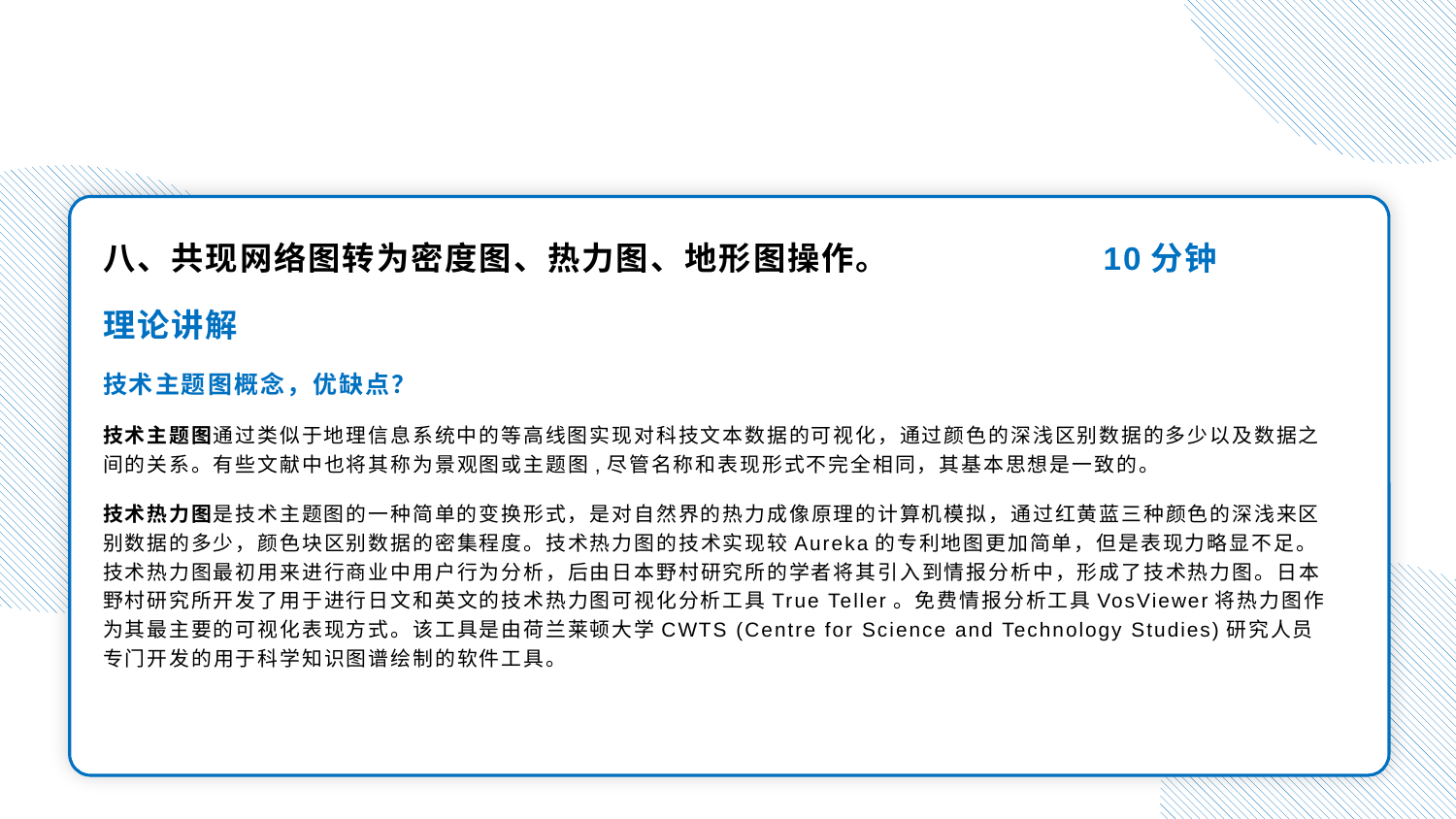

八、共现网络图转为密度图、热力图、地形图操作。                      10分钟
理论讲解
技术主题图概念，优缺点？
技术主题图通过类似于地理信息系统中的等高线图实现对科技文本数据的可视化，通过颜色的深浅区别数据的多少以及数据之间的关系。有些文献中也将其称为景观图或主题图,尽管名称和表现形式不完全相同，其基本思想是一致的。
技术热力图是技术主题图的一种简单的变换形式，是对自然界的热力成像原理的计算机模拟，通过红黄蓝三种颜色的深浅来区别数据的多少，颜色块区别数据的密集程度。技术热力图的技术实现较Aureka的专利地图更加简单，但是表现力略显不足。技术热力图最初用来进行商业中用户行为分析，后由日本野村研究所的学者将其引入到情报分析中，形成了技术热力图。日本野村研究所开发了用于进行日文和英文的技术热力图可视化分析工具True Teller。免费情报分析工具VosViewer将热力图作为其最主要的可视化表现方式。该工具是由荷兰莱顿大学CWTS (Centre for Science and Technology Studies)研究人员专门开发的用于科学知识图谱绘制的软件工具。